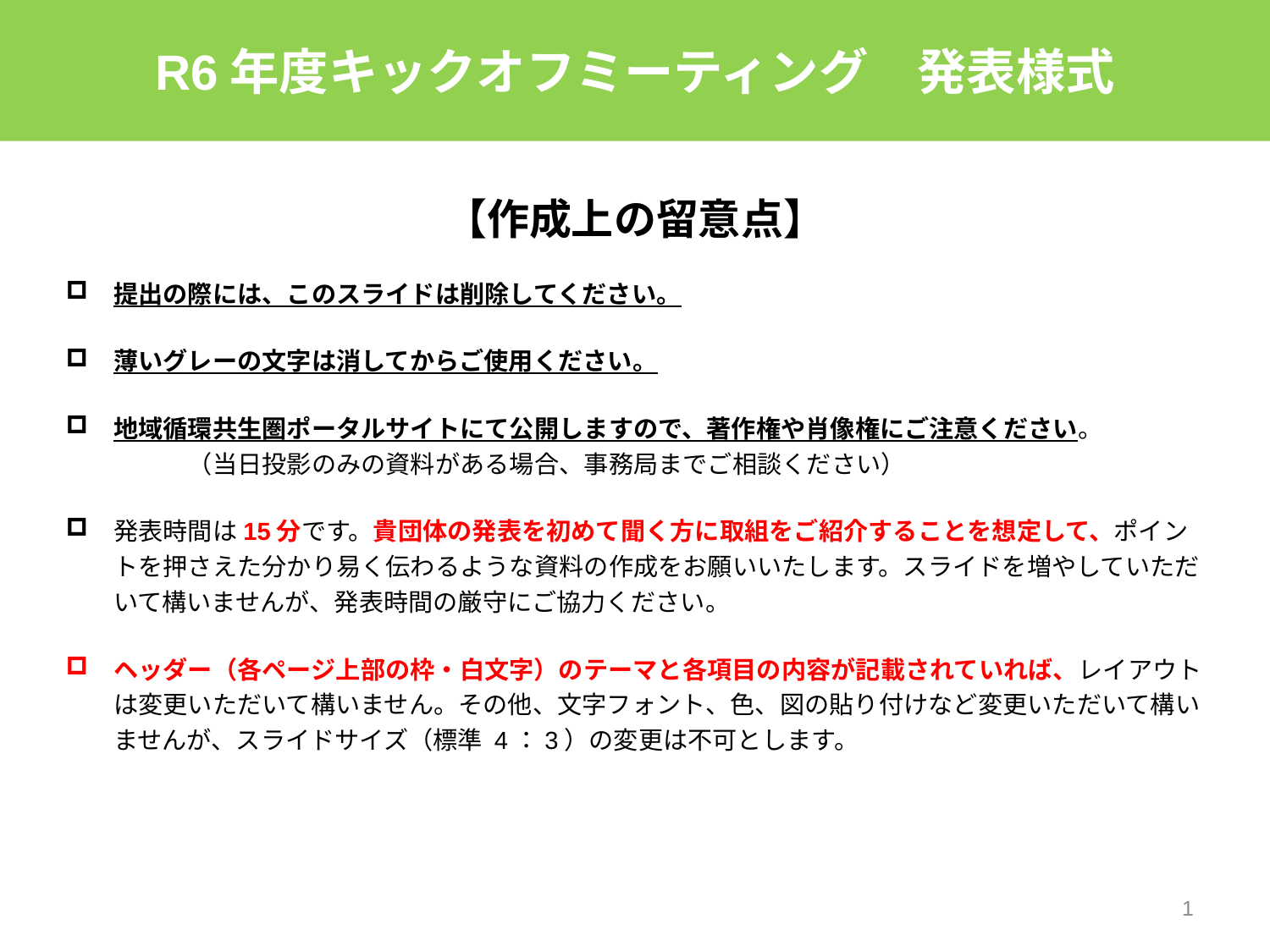

R6年度キックオフミーティング　発表様式
【作成上の留意点】
提出の際には、このスライドは削除してください。
薄いグレーの文字は消してからご使用ください。
地域循環共生圏ポータルサイトにて公開しますので、著作権や肖像権にご注意ください。　　　　　　　（当日投影のみの資料がある場合、事務局までご相談ください）
発表時間は15分です。貴団体の発表を初めて聞く方に取組をご紹介することを想定して、ポイントを押さえた分かり易く伝わるような資料の作成をお願いいたします。スライドを増やしていただいて構いませんが、発表時間の厳守にご協力ください。
ヘッダー（各ページ上部の枠・白文字）のテーマと各項目の内容が記載されていれば、レイアウトは変更いただいて構いません。その他、文字フォント、色、図の貼り付けなど変更いただいて構いませんが、スライドサイズ（標準 4：3）の変更は不可とします。
1